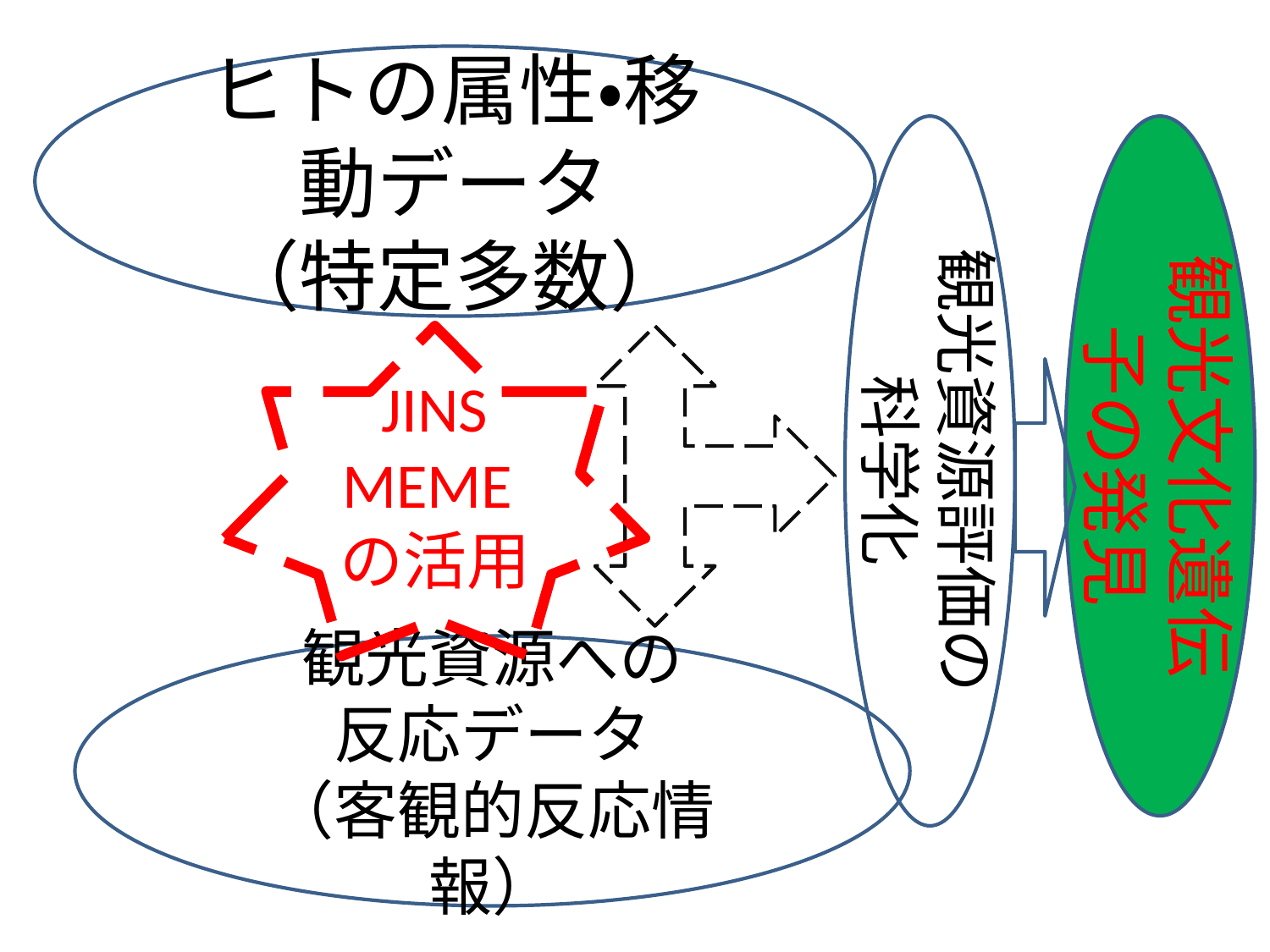

ヒトの属性・移動データ
（特定多数）
観光資源評価の科学化
観光文化遺伝子の発見
JINS
MEMEの活用

観光資源への
反応データ
（客観的反応情報）